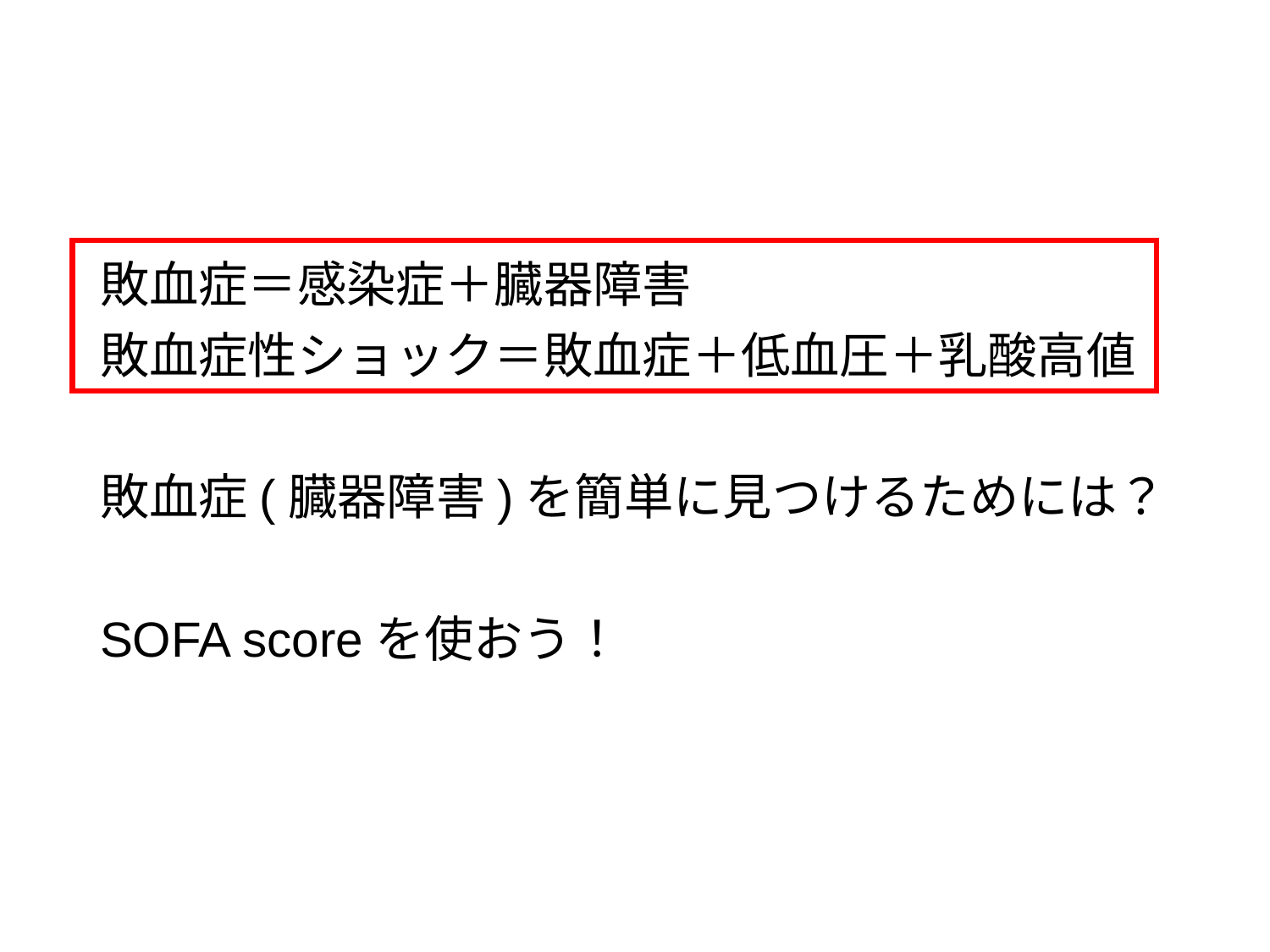

敗血症＝感染症＋臓器障害
敗血症性ショック＝敗血症＋低血圧＋乳酸高値

敗血症(臓器障害)を簡単に見つけるためには？

SOFA scoreを使おう！